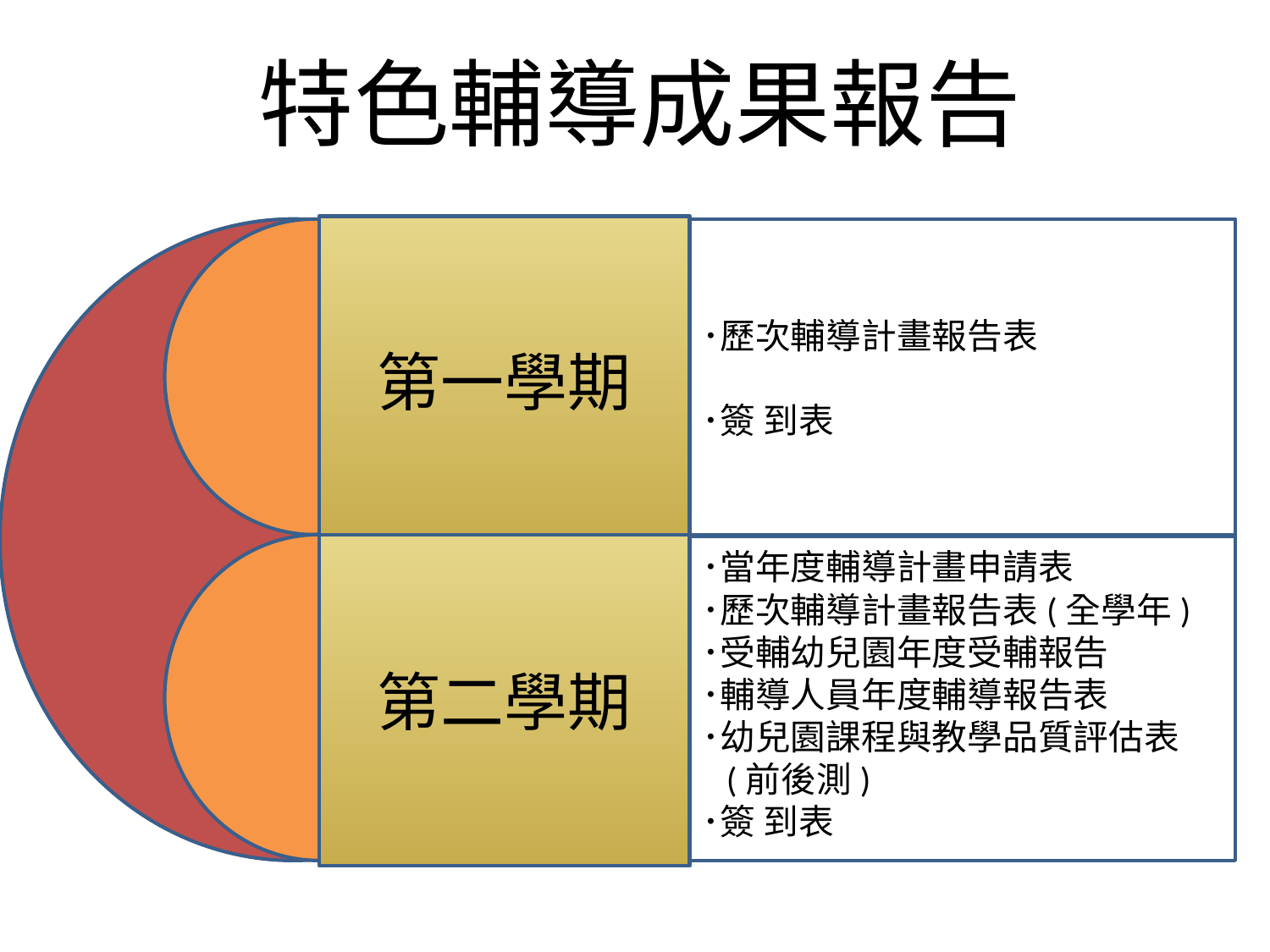

# 特色輔導成果報告
第一學期
第二學期

･歷次輔導計畫報告表

･簽 到表

･當年度輔導計畫申請表
･歷次輔導計畫報告表(全學年)
･受輔幼兒園年度受輔報告
･輔導人員年度輔導報告表
･幼兒園課程與教學品質評估表
   (前後測)
･簽 到表